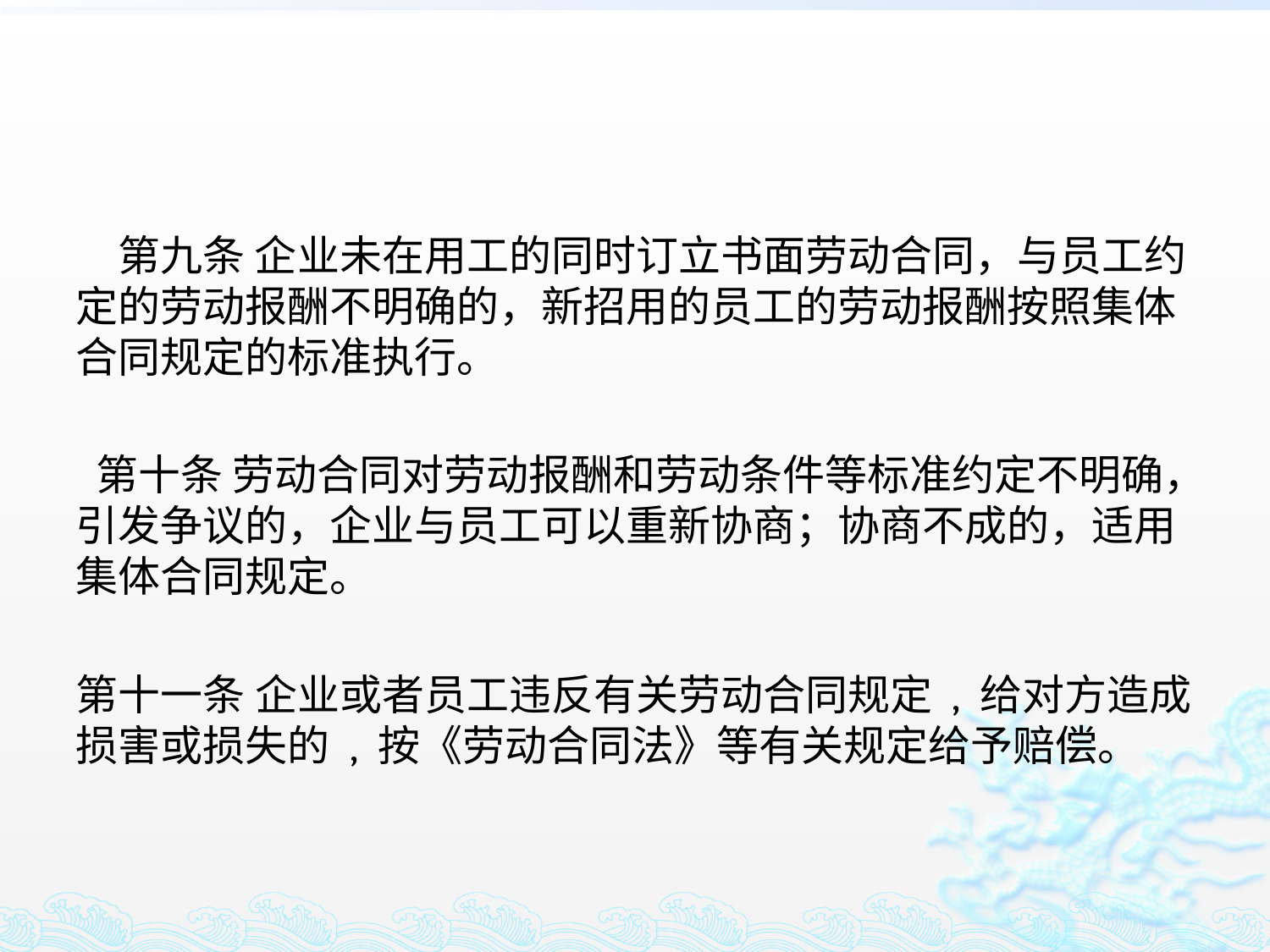

#
　第九条 企业未在用工的同时订立书面劳动合同，与员工约定的劳动报酬不明确的，新招用的员工的劳动报酬按照集体合同规定的标准执行。

 第十条 劳动合同对劳动报酬和劳动条件等标准约定不明确，引发争议的，企业与员工可以重新协商；协商不成的，适用集体合同规定。

第十一条 企业或者员工违反有关劳动合同规定 , 给对方造成损害或损失的 , 按《劳动合同法》等有关规定给予赔偿。